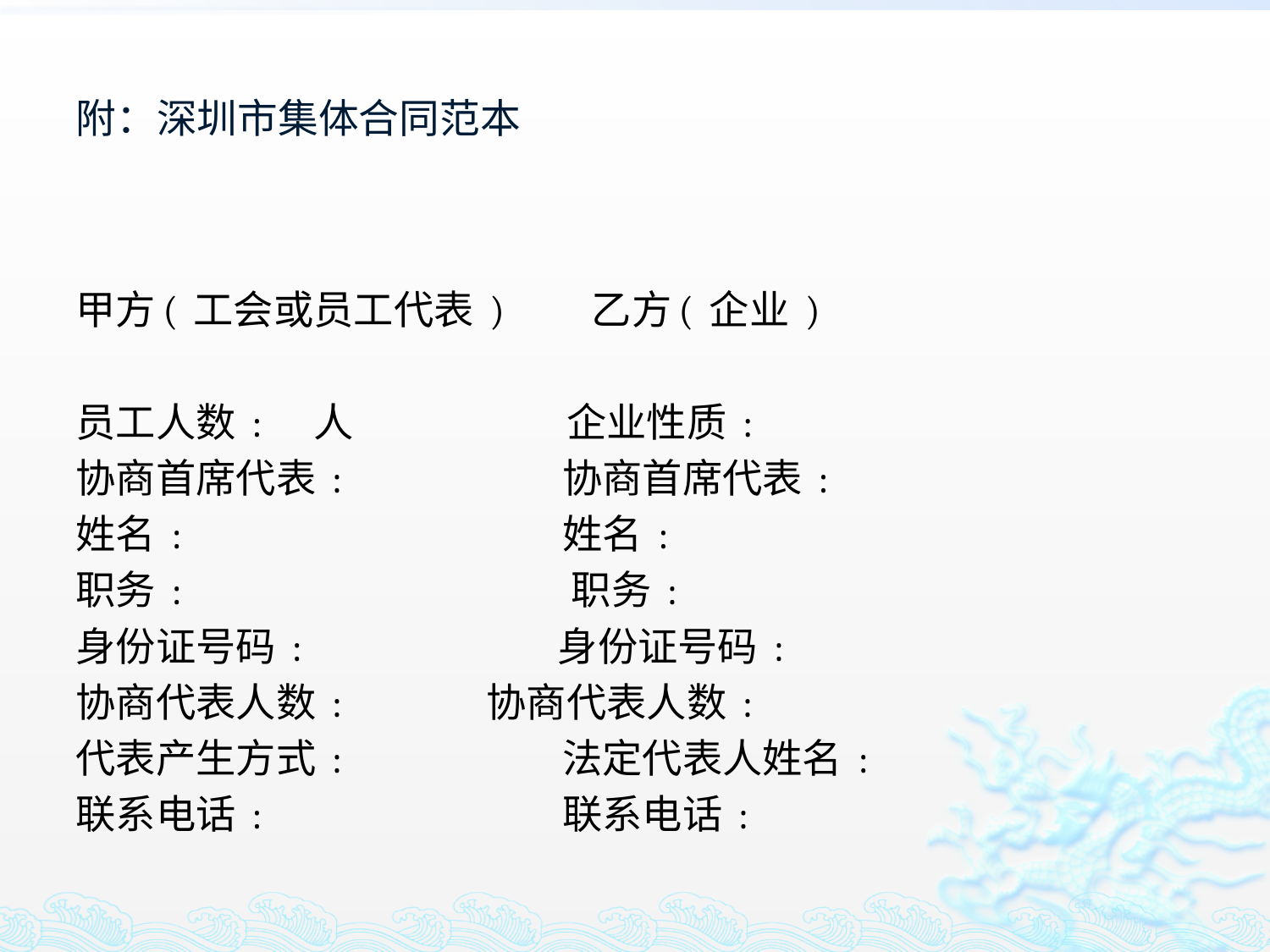

# 附：深圳市集体合同范本

甲方( 工会或员工代表 )         乙方( 企业 )

员工人数 :     人                        企业性质 :
协商首席代表 :                        协商首席代表 :
姓名 :                                          姓名 :
职务 :                                           职务 :
身份证号码 :                            身份证号码 :
协商代表人数 :	               协商代表人数 :
代表产生方式 :                        法定代表人姓名 :
联系电话 :                                 联系电话 :